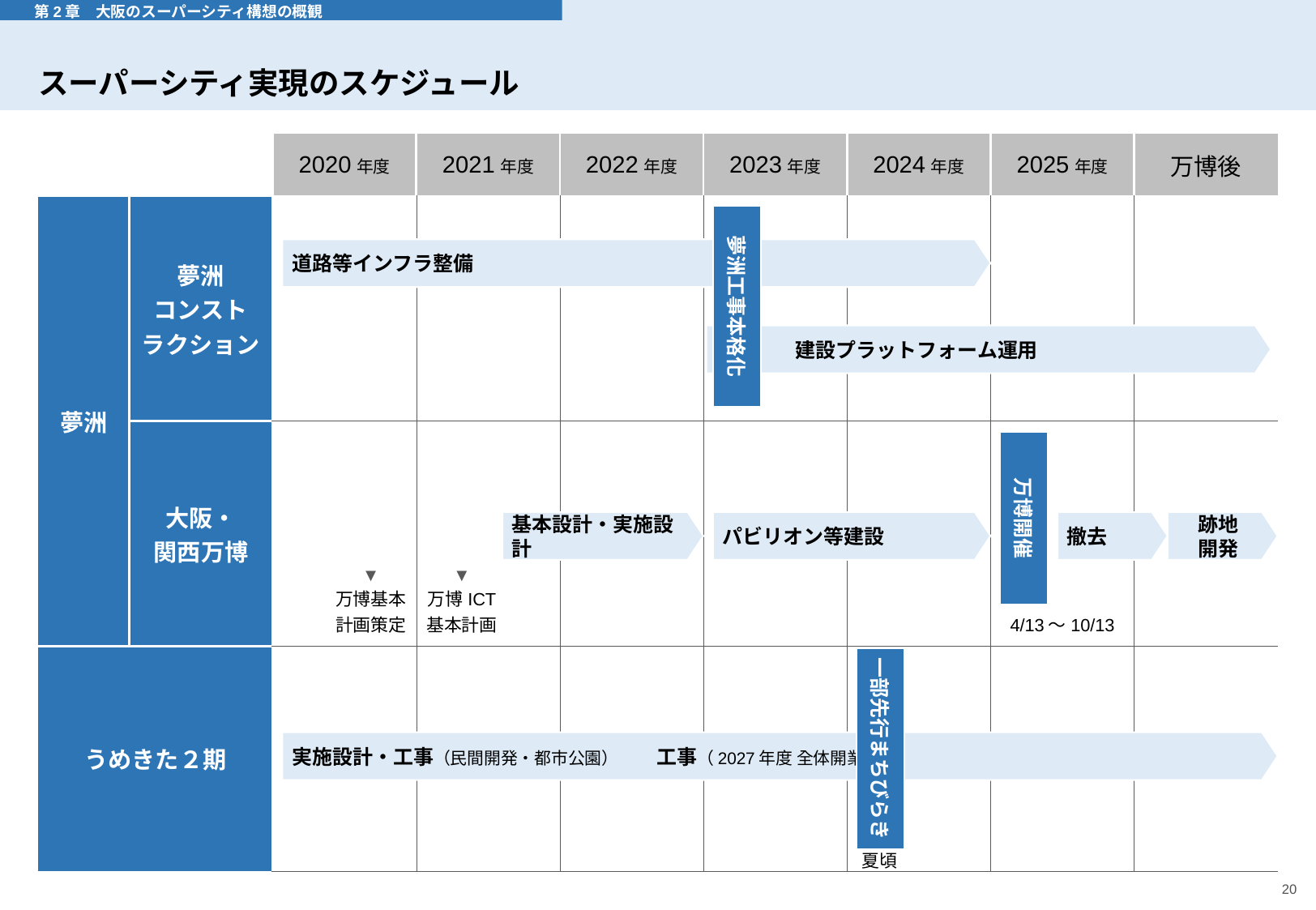

# スーパーシティ実現のスケジュール

  第2章　大阪のスーパーシティ構想の概観
|  |  | 2020年度 | 2021年度 | 2022年度 | 2023年度 | 2024年度 | 2025年度 | 万博後 |
| --- | --- | --- | --- | --- | --- | --- | --- | --- |
| 夢洲 | 夢洲 コンスト ラクション |  |  |  |  |  |  |  |
|  | 大阪・ 関西万博 | ▼ 万博基本 計画策定 | ▼ 万博ICT 基本計画 |  |  |  | 4/13～10/13 |  |
| うめきた２期 |  |  |  |  |  |  |  |  |
夢洲工事本格化
道路等インフラ整備
　　　建設プラットフォーム運用
万博開催
基本設計・実施設計
パビリオン等建設
撤去
跡地
開発
一部先行まちびらき
実施設計・工事（民間開発・都市公園）	工事（2027年度 全体開業）
夏頃
20